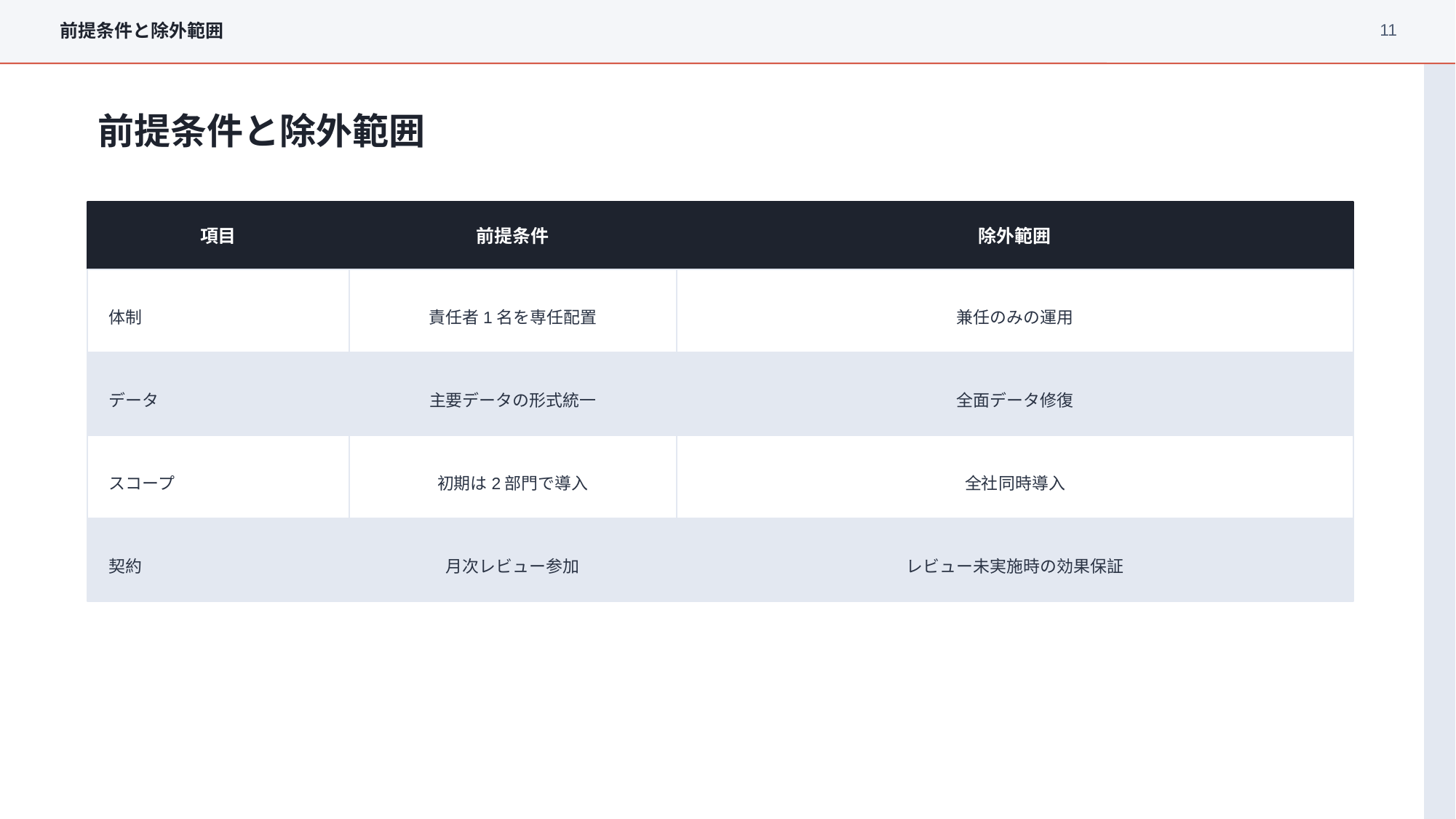

11
前提条件と除外範囲

前提条件と除外範囲

項目
前提条件
除外範囲

体制
責任者1名を専任配置
兼任のみの運用

データ
主要データの形式統一
全面データ修復

スコープ
初期は2部門で導入
全社同時導入

契約
月次レビュー参加
レビュー未実施時の効果保証